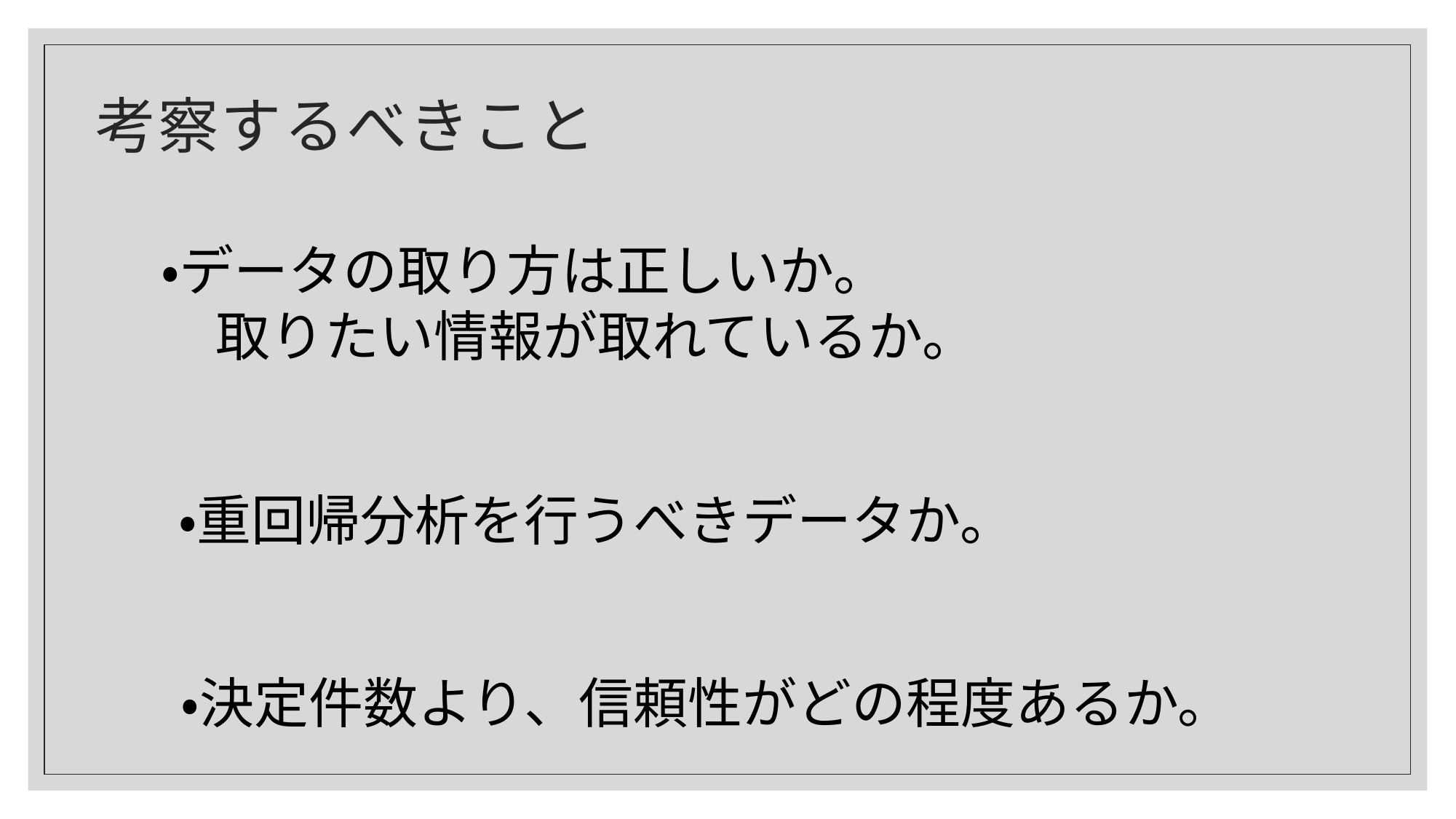

# 考察するべきこと
・データの取り方は正しいか。
　取りたい情報が取れているか。
・重回帰分析を行うべきデータか。
・決定件数より、信頼性がどの程度あるか。